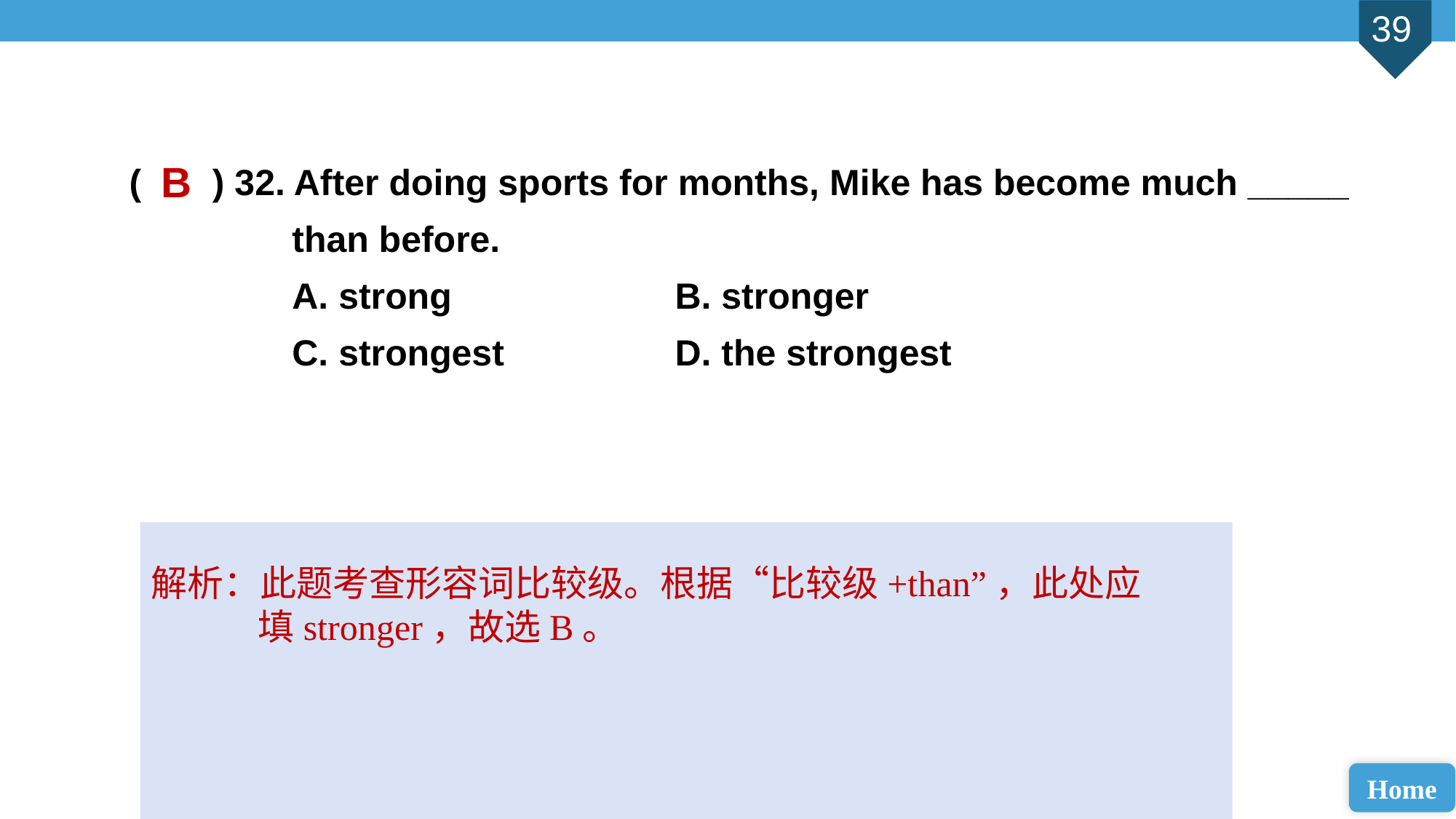

(       ) 32. After doing sports for months, Mike has become much _____
                than before.
                A. strong 		B. stronger
                C. strongest 		D. the strongest
B

解析：此题考查形容词比较级。根据“比较级+than”，此处应填stronger，故选B。